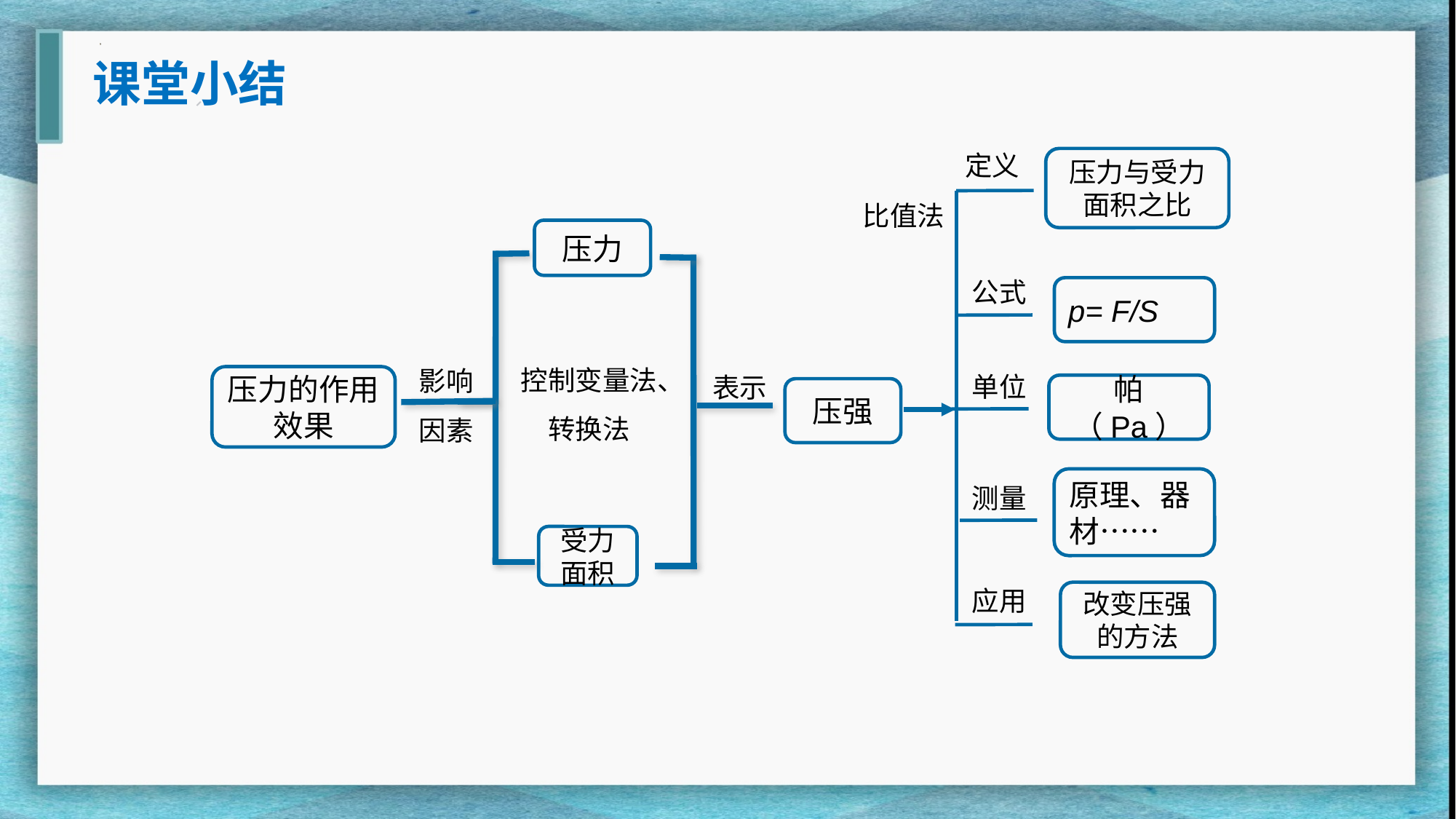

课堂小结

定义
压力与受力面积之比
比值法
压力
公式
p= F/S
表示
单位
控制变量法、转换法
影响因素
压力的作用效果
帕（Pa）
压强
测量
原理、器材……
受力面积
应用
改变压强的方法